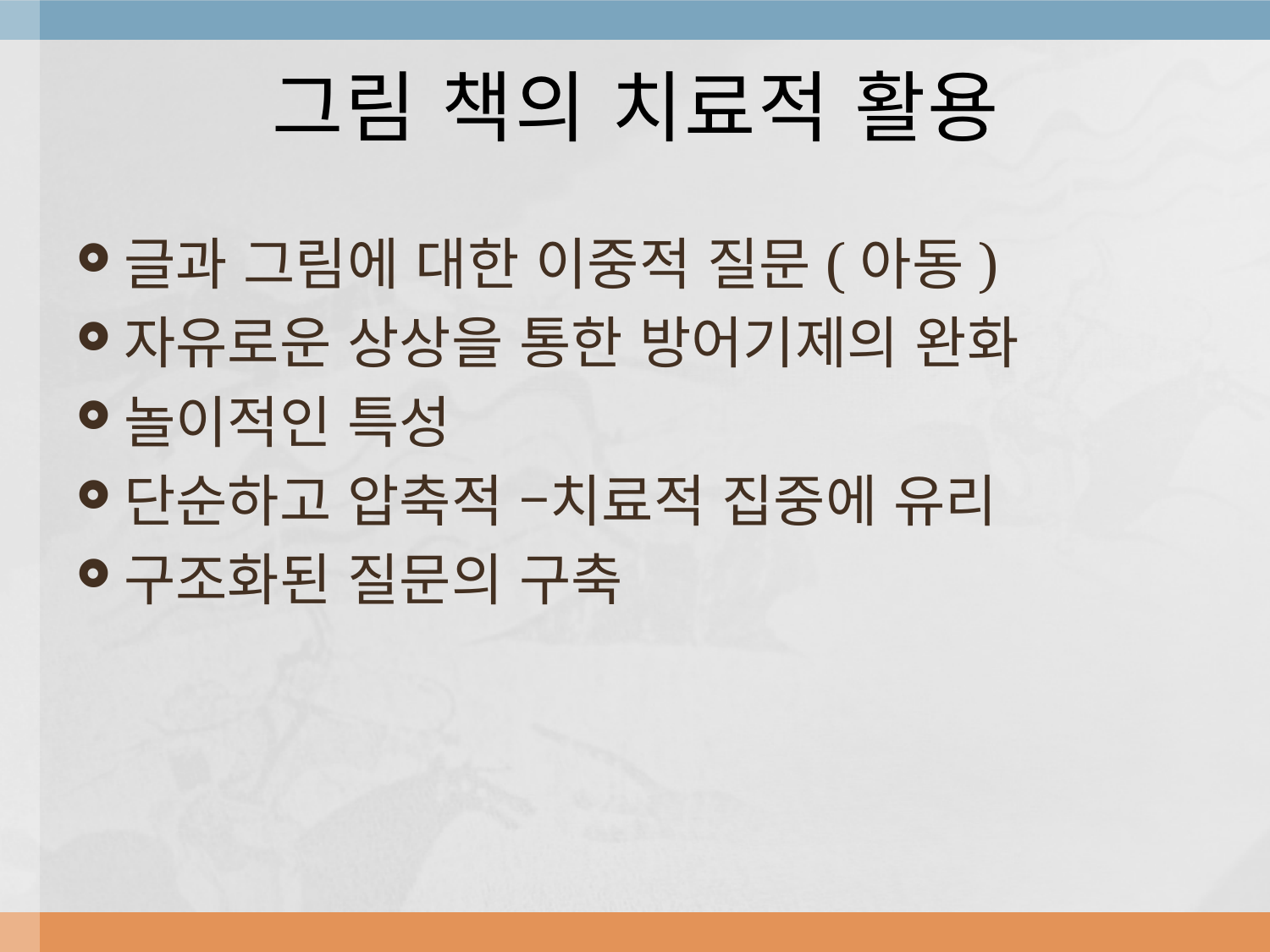

# 그림 책의 치료적 활용
글과 그림에 대한 이중적 질문(아동)
자유로운 상상을 통한 방어기제의 완화
놀이적인 특성
단순하고 압축적 –치료적 집중에 유리
구조화된 질문의 구축